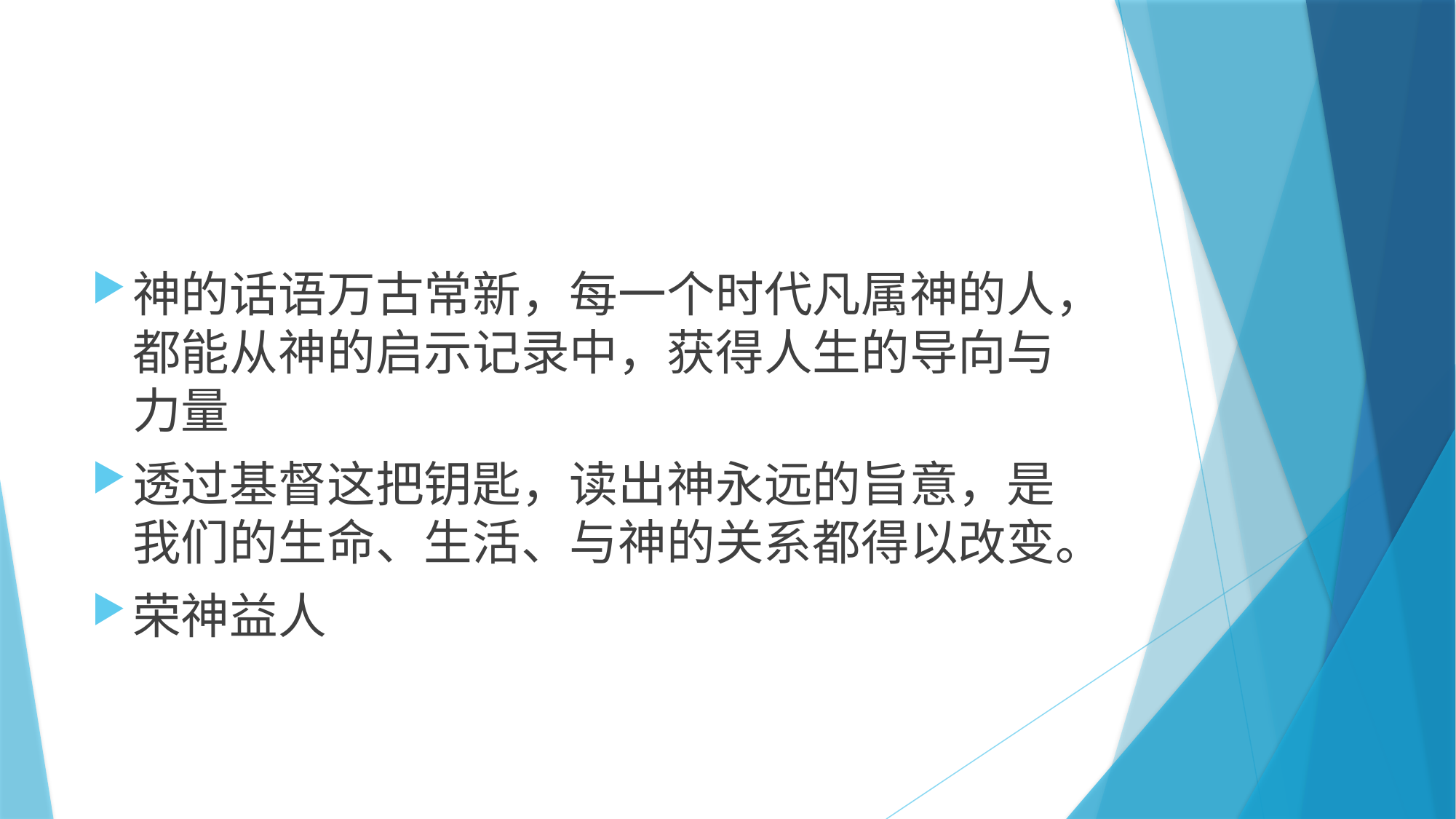

#
神的话语万古常新，每一个时代凡属神的人，都能从神的启示记录中，获得人生的导向与力量
透过基督这把钥匙，读出神永远的旨意，是我们的生命、生活、与神的关系都得以改变。
荣神益人